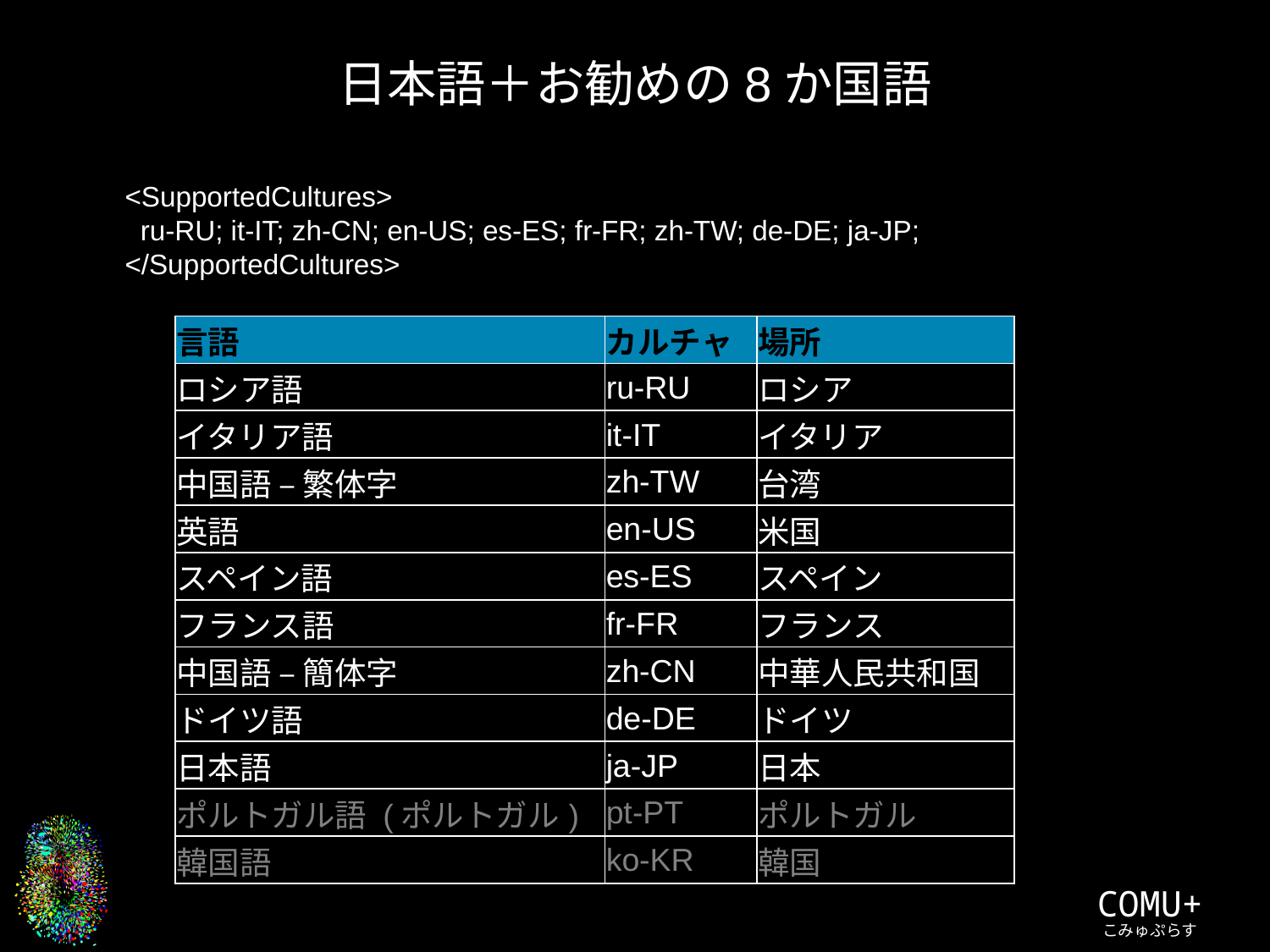

# 日本語＋お勧めの8か国語
<SupportedCultures>
  ru-RU; it-IT; zh-CN; en-US; es-ES; fr-FR; zh-TW; de-DE; ja-JP;
</SupportedCultures>
| 言語 | カルチャ | 場所 |
| --- | --- | --- |
| ロシア語 | ru-RU | ロシア |
| イタリア語 | it-IT | イタリア |
| 中国語 – 繁体字 | zh-TW | 台湾 |
| 英語 | en-US | 米国 |
| スペイン語 | es-ES | スペイン |
| フランス語 | fr-FR | フランス |
| 中国語 – 簡体字 | zh-CN | 中華人民共和国 |
| ドイツ語 | de-DE | ドイツ |
| 日本語 | ja-JP | 日本 |
| ポルトガル語 (ポルトガル) | pt-PT | ポルトガル |
| 韓国語 | ko-KR | 韓国 |